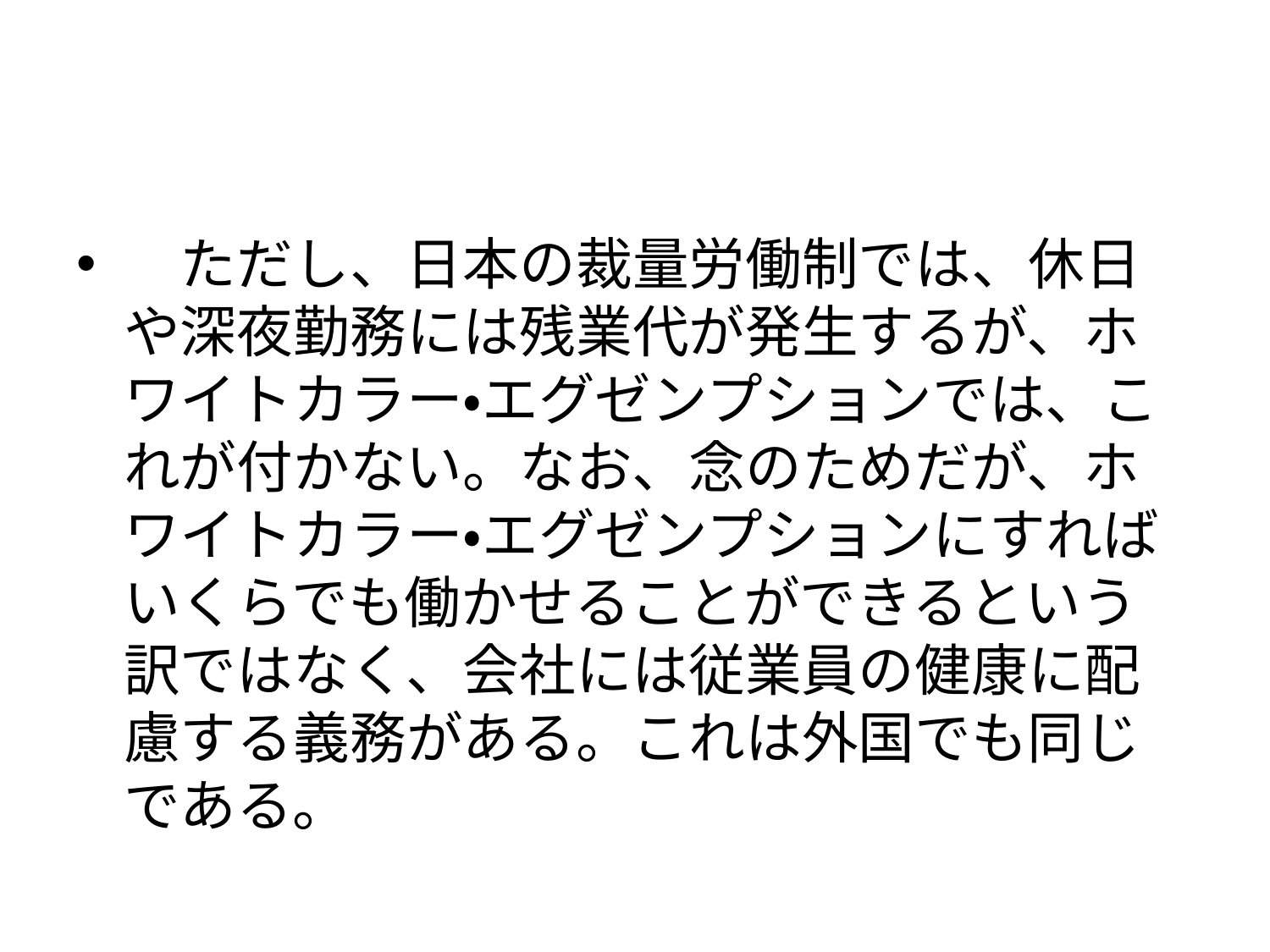

ただし、日本の裁量労働制では、休日や深夜勤務には残業代が発生するが、ホワイトカラー・エグゼンプションでは、これが付かない。なお、念のためだが、ホワイトカラー・エグゼンプションにすればいくらでも働かせることができるという訳ではなく、会社には従業員の健康に配慮する義務がある。これは外国でも同じである。